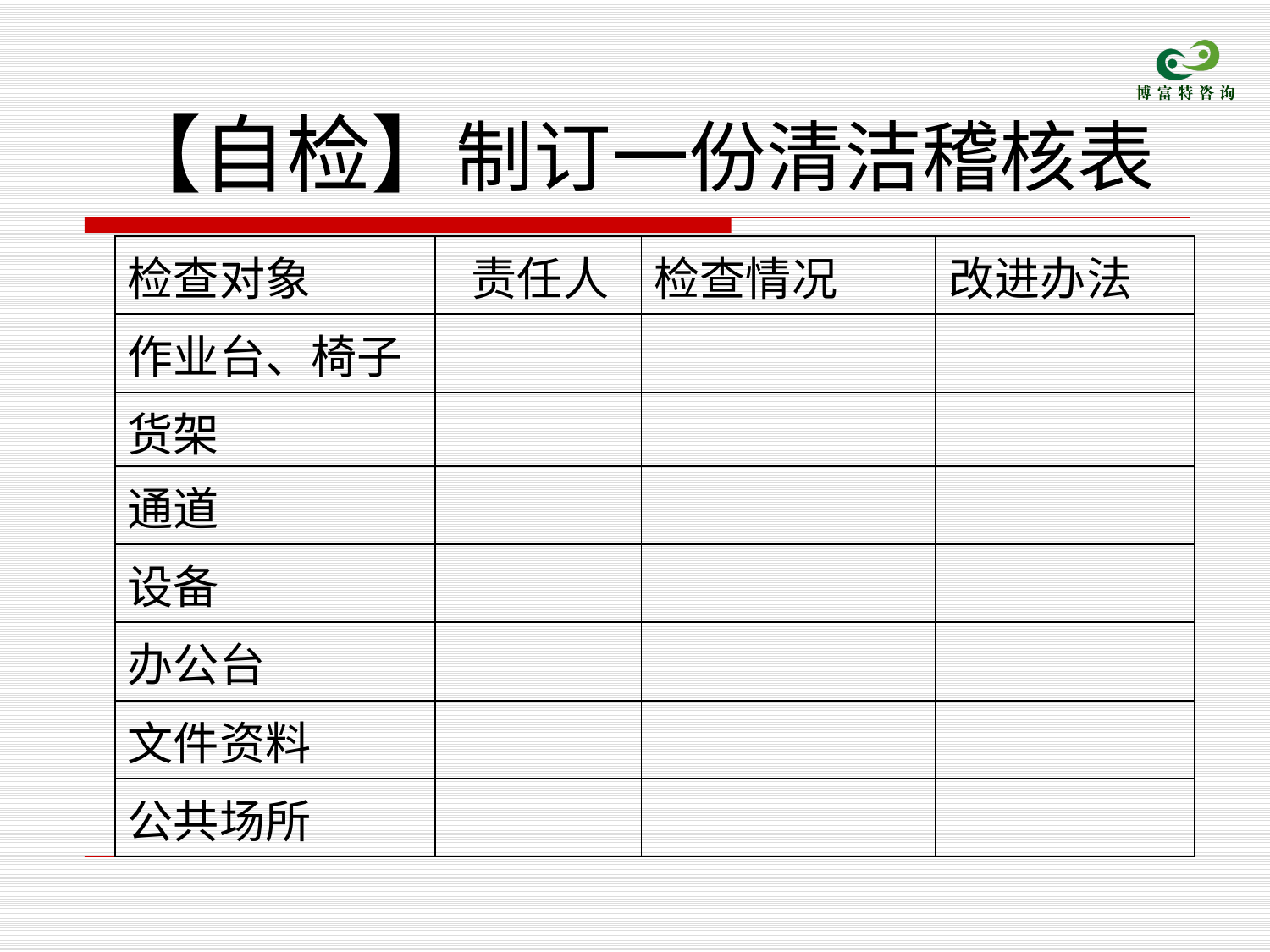

【自检】制订一份清洁稽核表
| 检查对象 | 责任人 | 检查情况 | 改进办法 |
| --- | --- | --- | --- |
| 作业台、椅子 |  |  |  |
| 货架 |  |  |  |
| 通道 |  |  |  |
| 设备 |  |  |  |
| 办公台 |  |  |  |
| 文件资料 |  |  |  |
| 公共场所 |  |  |  |
243